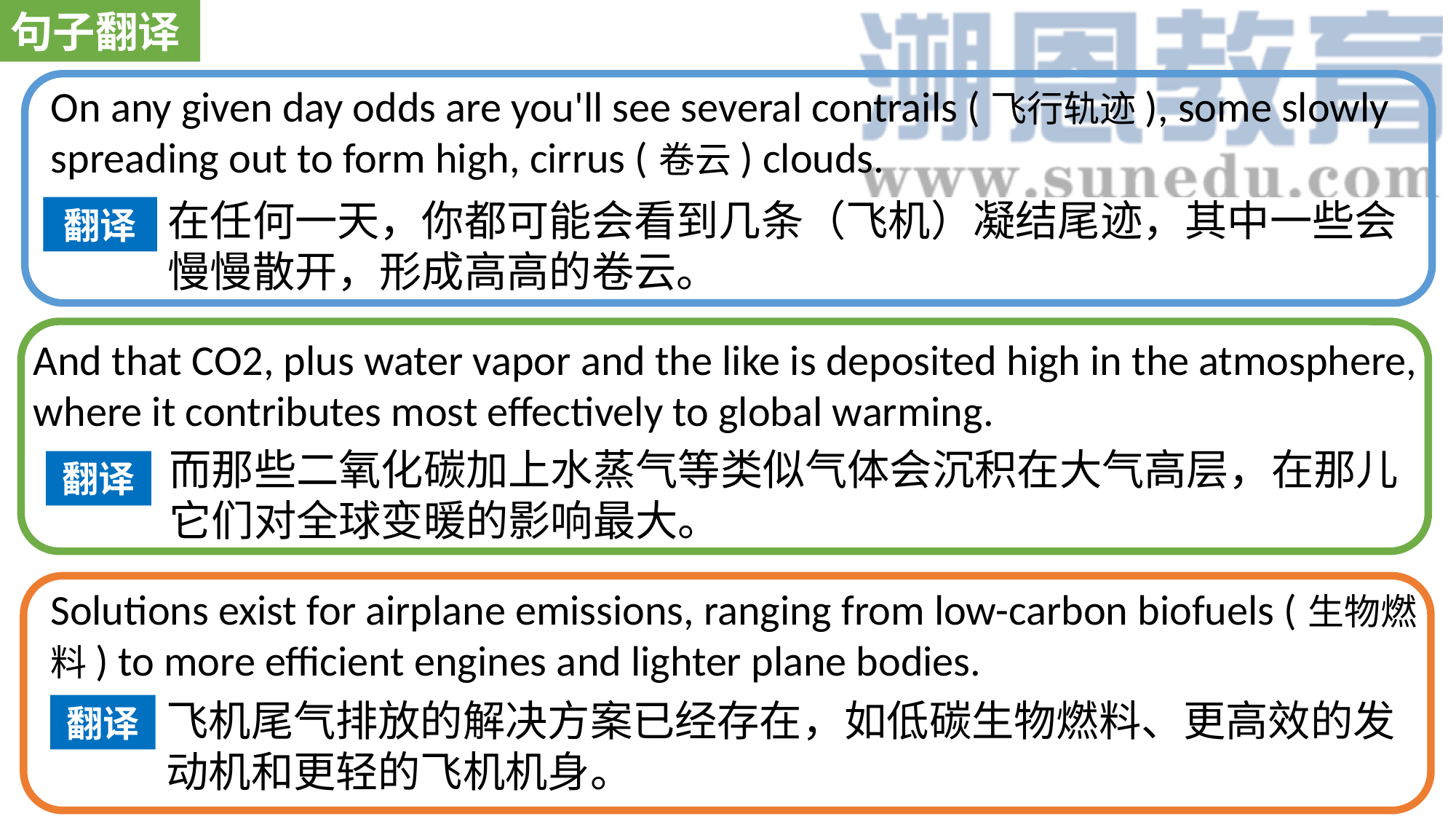

句子翻译

On any given day odds are you'll see several contrails (飞行轨迹), some slowly spreading out to form high, cirrus (卷云) clouds.

在任何一天，你都可能会看到几条（飞机）凝结尾迹，其中一些会慢慢散开，形成高高的卷云。
翻译

And that CO2, plus water vapor and the like is deposited high in the atmosphere, where it contributes most effectively to global warming.

而那些二氧化碳加上水蒸气等类似气体会沉积在大气高层，在那儿它们对全球变暖的影响最大。
翻译

Solutions exist for airplane emissions, ranging from low-carbon biofuels (生物燃料) to more efficient engines and lighter plane bodies.

飞机尾气排放的解决方案已经存在，如低碳生物燃料、更高效的发动机和更轻的飞机机身。
翻译